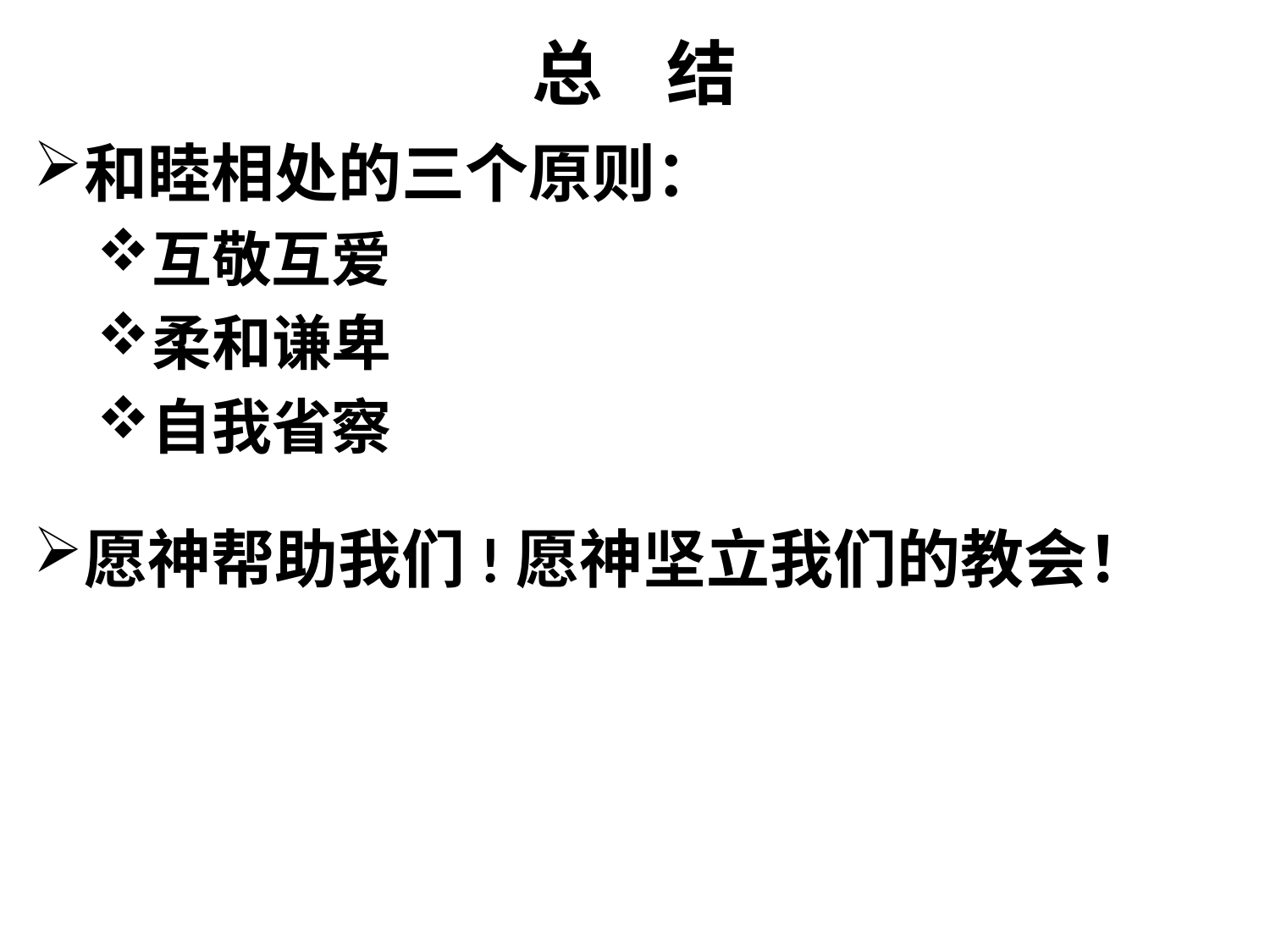

# 总    结
和睦相处的三个原则：
互敬互爱
柔和谦卑
自我省察

愿神帮助我们!愿神坚立我们的教会！